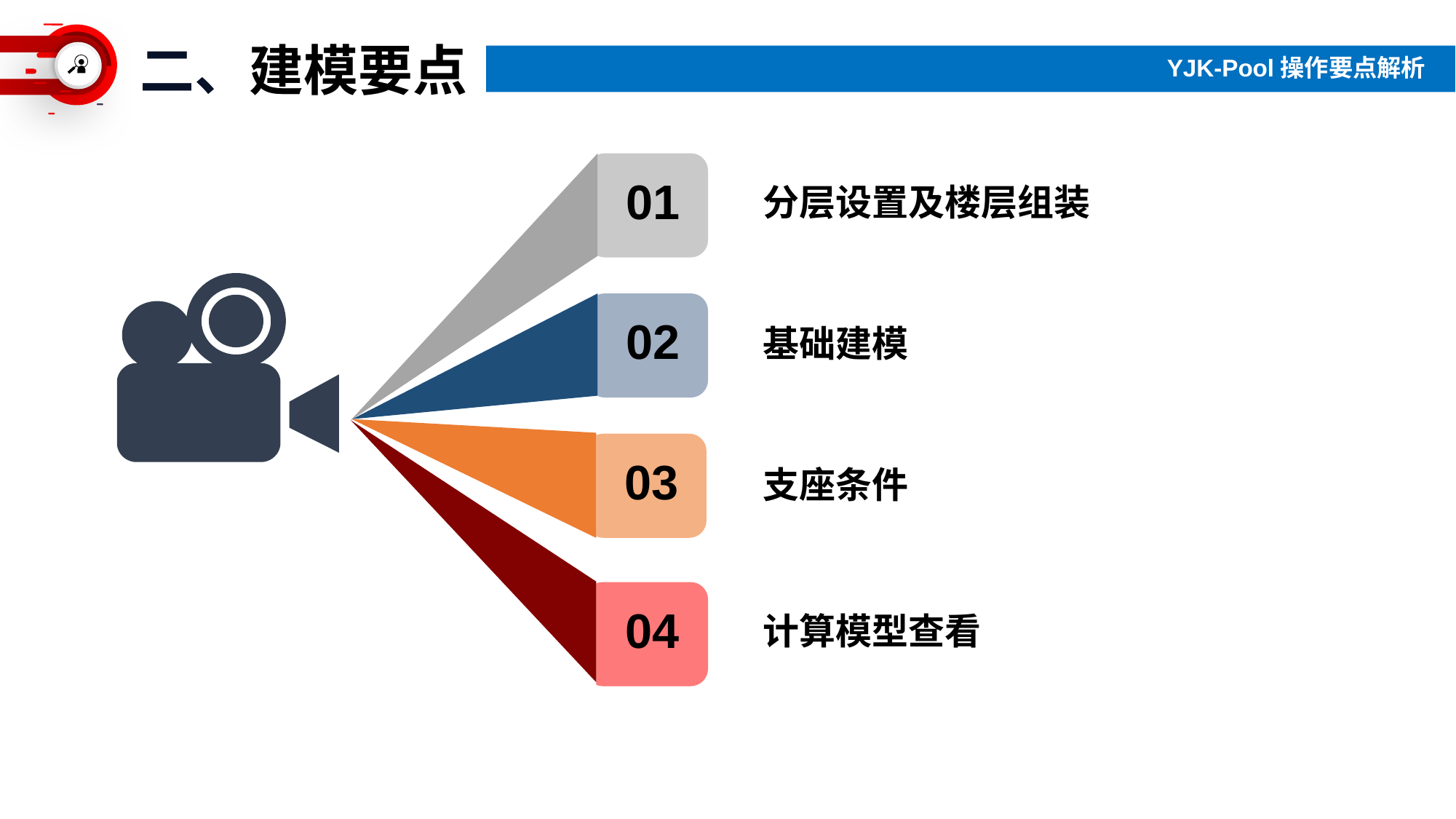

二、建模要点

YJK-Pool操作要点解析

01

02

03
04
分层设置及楼层组装
基础建模
支座条件
计算模型查看